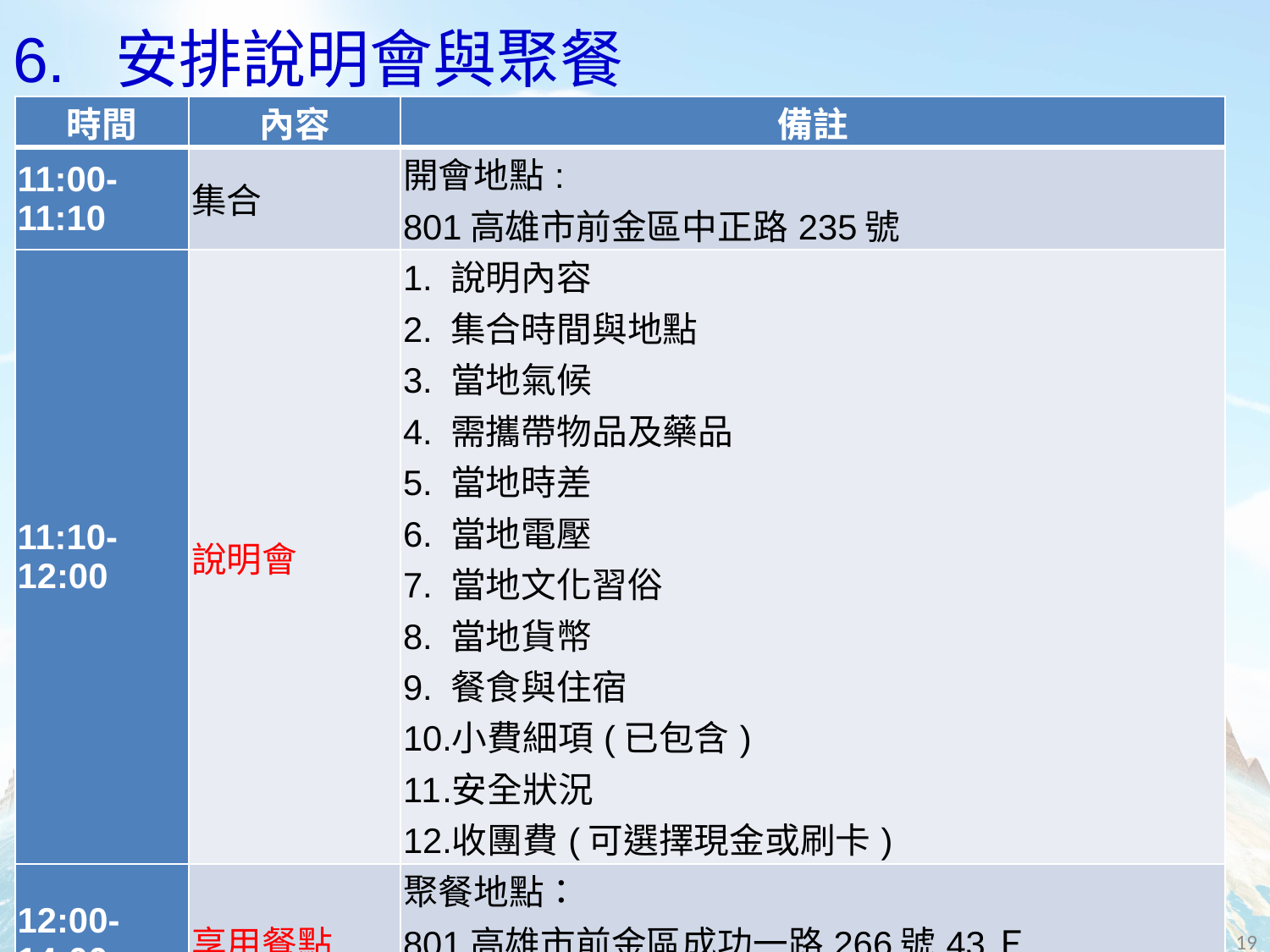

# 安排說明會與聚餐
| 時間 | 內容 | 備註 |
| --- | --- | --- |
| 11:00-11:10 | 集合 | 開會地點: 801高雄市前金區中正路235號 |
| 11:10-12:00 | 說明會 | 說明內容 集合時間與地點 當地氣候 需攜帶物品及藥品 當地時差 當地電壓 當地文化習俗 當地貨幣 餐食與住宿 小費細項(已包含) 安全狀況 收團費(可選擇現金或刷卡) |
| 12:00-14:00 | 享用餐點 | 聚餐地點： 801高雄市前金區成功一路266號43Ｆ 漢來海港午餐時間至14:00休息營業 |
| 14:00 | 餐聚結束 | 請貴賓記得拿取附贈隨身包，或手提袋。可任選，如：有喜歡樣式缺少，可向施姐登記，再另外替您寄出。 |
19